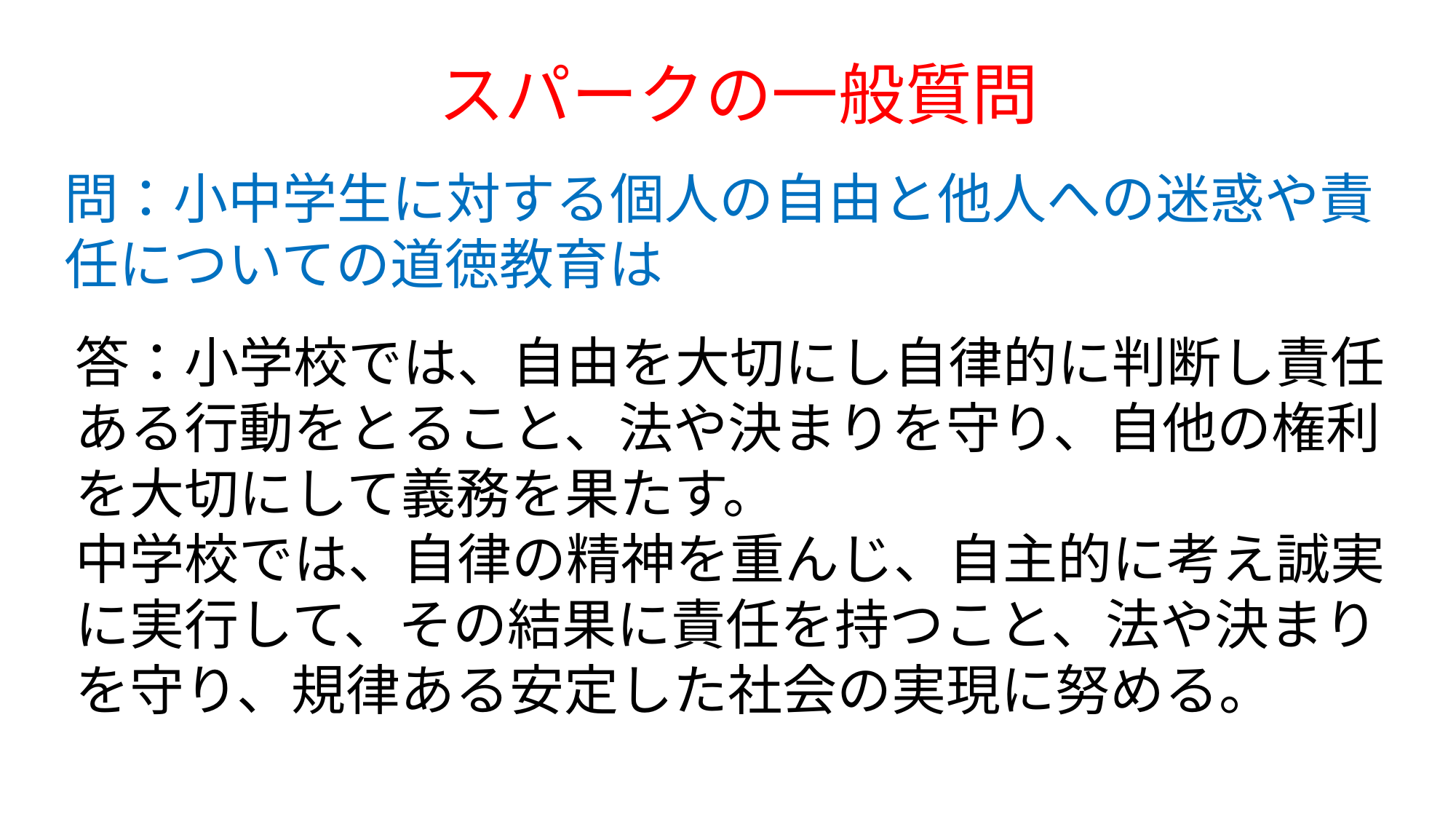

スパークの一般質問
問：小中学生に対する個人の自由と他人への迷惑や責任についての道徳教育は
答：小学校では、自由を大切にし自律的に判断し責任ある行動をとること、法や決まりを守り、自他の権利を大切にして義務を果たす。
中学校では、自律の精神を重んじ、自主的に考え誠実に実行して、その結果に責任を持つこと、法や決まりを守り、規律ある安定した社会の実現に努める。